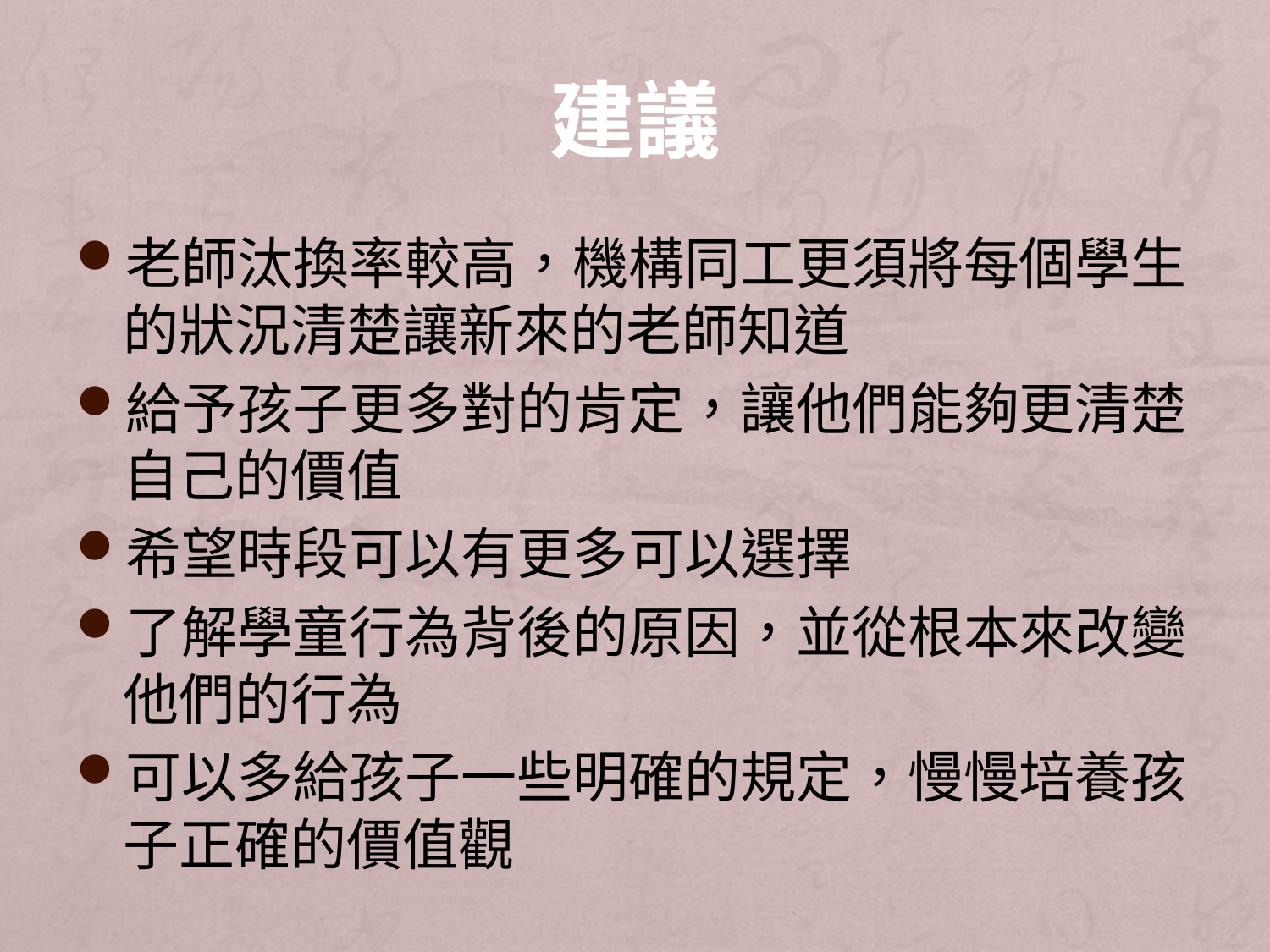

# 建議
老師汰換率較高，機構同工更須將每個學生的狀況清楚讓新來的老師知道
給予孩子更多對的肯定，讓他們能夠更清楚自己的價值
希望時段可以有更多可以選擇
了解學童行為背後的原因，並從根本來改變他們的行為
可以多給孩子一些明確的規定，慢慢培養孩子正確的價值觀